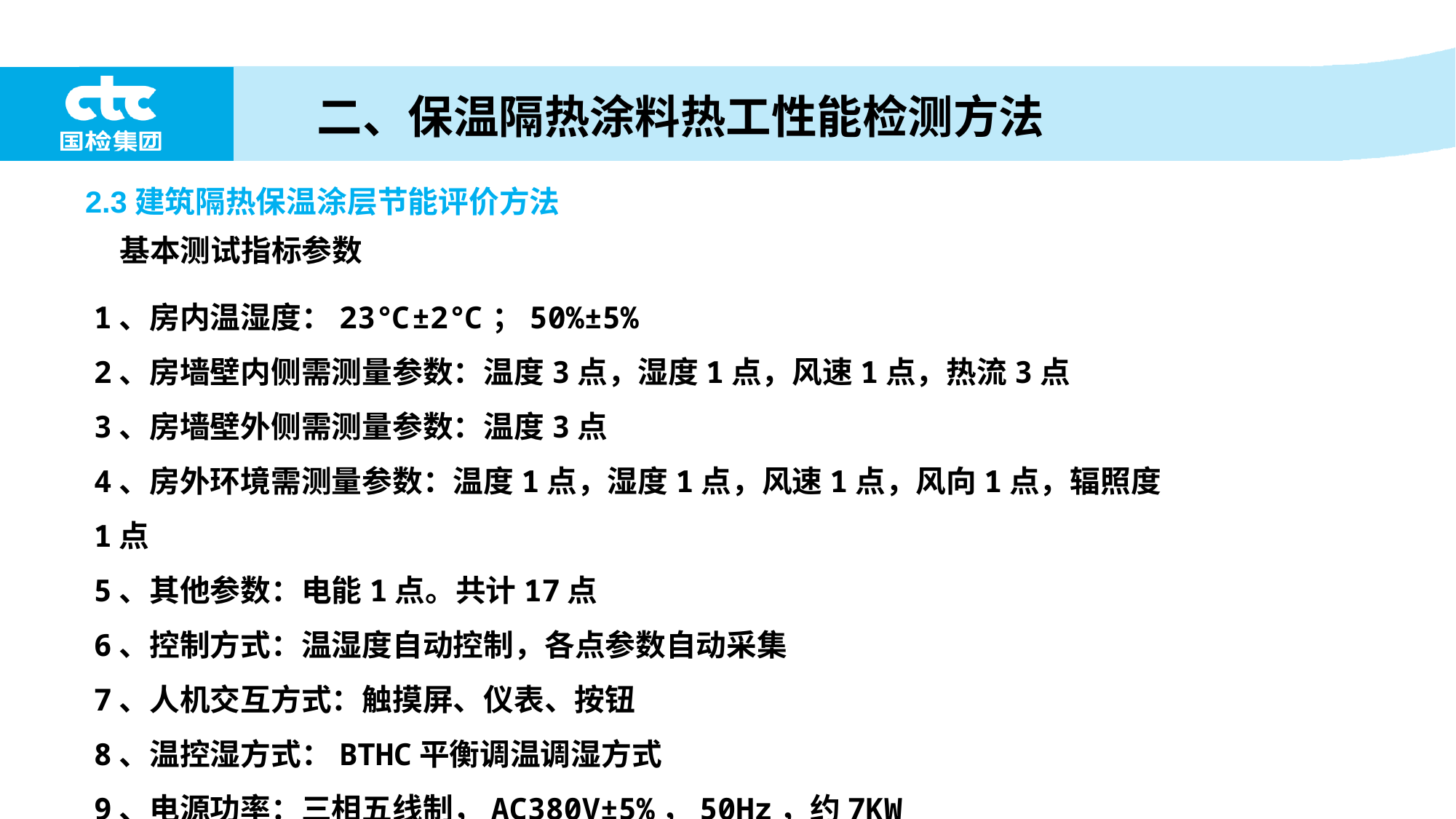

二、保温隔热涂料热工性能检测方法
2.3建筑隔热保温涂层节能评价方法
基本测试指标参数
1、房内温湿度：23℃±2℃；50%±5%
2、房墙壁内侧需测量参数：温度3点，湿度1点，风速1点，热流3点
3、房墙壁外侧需测量参数：温度3点
4、房外环境需测量参数：温度1点，湿度1点，风速1点，风向1点，辐照度1点
5、其他参数：电能1点。共计17点
6、控制方式：温湿度自动控制，各点参数自动采集
7、人机交互方式：触摸屏、仪表、按钮
8、温控湿方式：BTHC平衡调温调湿方式
9、电源功率：三相五线制，AC380V±5%，50Hz，约7KW